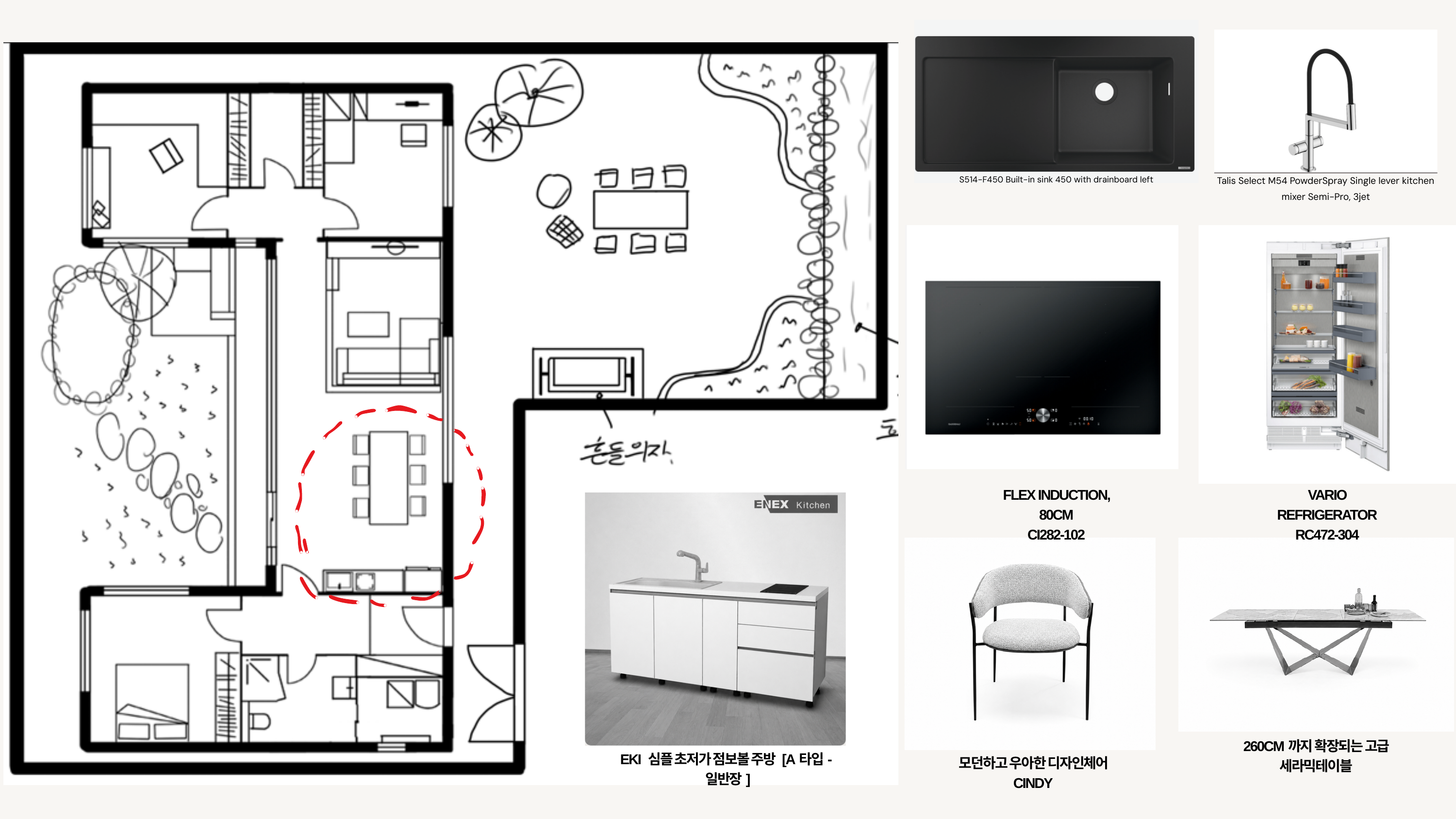

S514-F450 Built-in sink 450 with drainboard left
Talis Select M54 PowderSpray Single lever kitchen mixer Semi-Pro, 3jet

FLEX INDUCTION, 80CM
CI282-102
VARIO REFRIGERATOR
RC472-304

260CM까지 확장되는 고급 세라믹테이블
EKI 심플 초저가 점보볼 주방 [A타입-일반장]

모던하고 우아한 디자인체어 CINDY